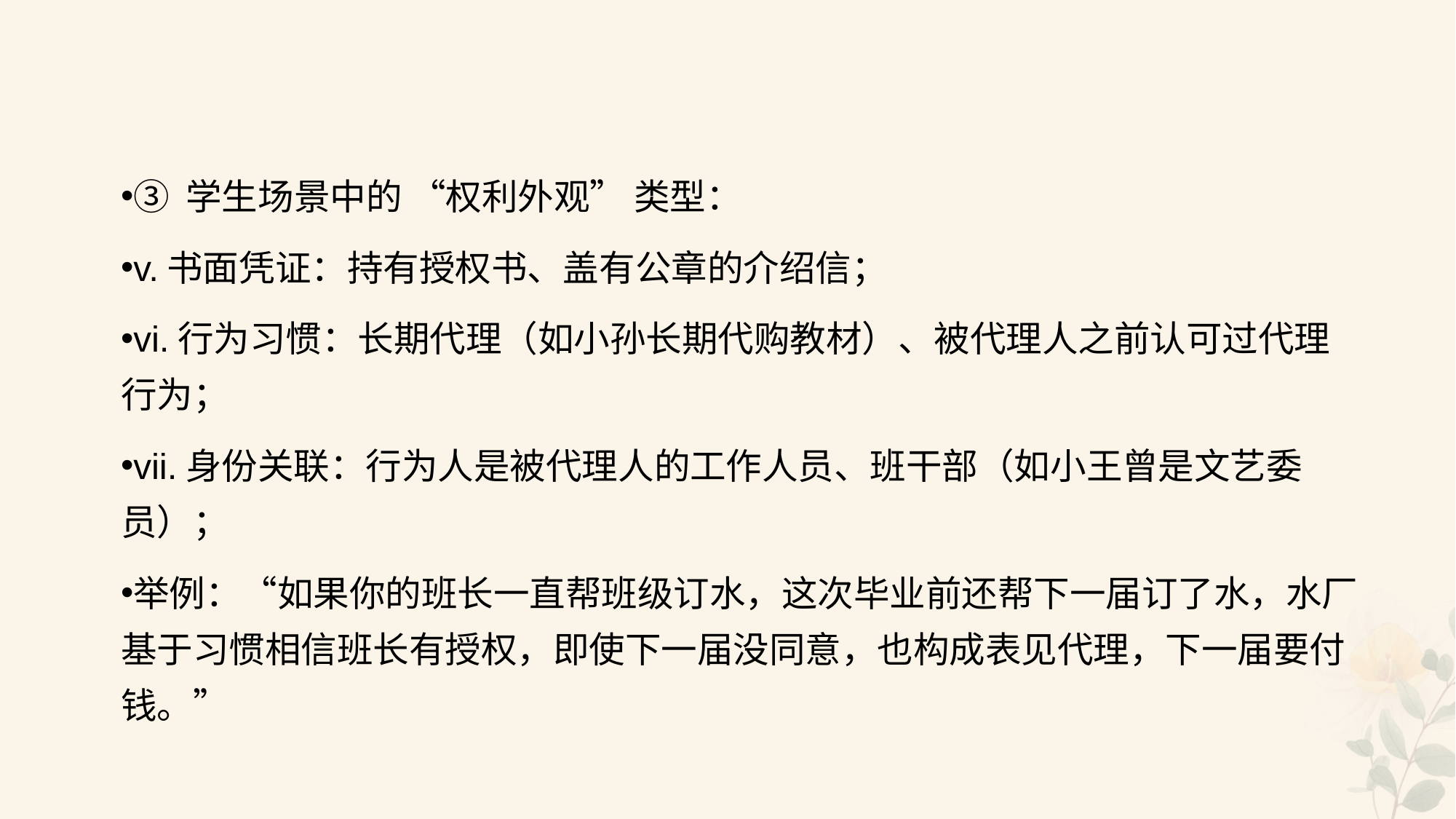

#
③ 学生场景中的 “权利外观” 类型：
v.书面凭证：持有授权书、盖有公章的介绍信；
vi.行为习惯：长期代理（如小孙长期代购教材）、被代理人之前认可过代理行为；
vii.身份关联：行为人是被代理人的工作人员、班干部（如小王曾是文艺委员）；
举例：“如果你的班长一直帮班级订水，这次毕业前还帮下一届订了水，水厂基于习惯相信班长有授权，即使下一届没同意，也构成表见代理，下一届要付钱。”